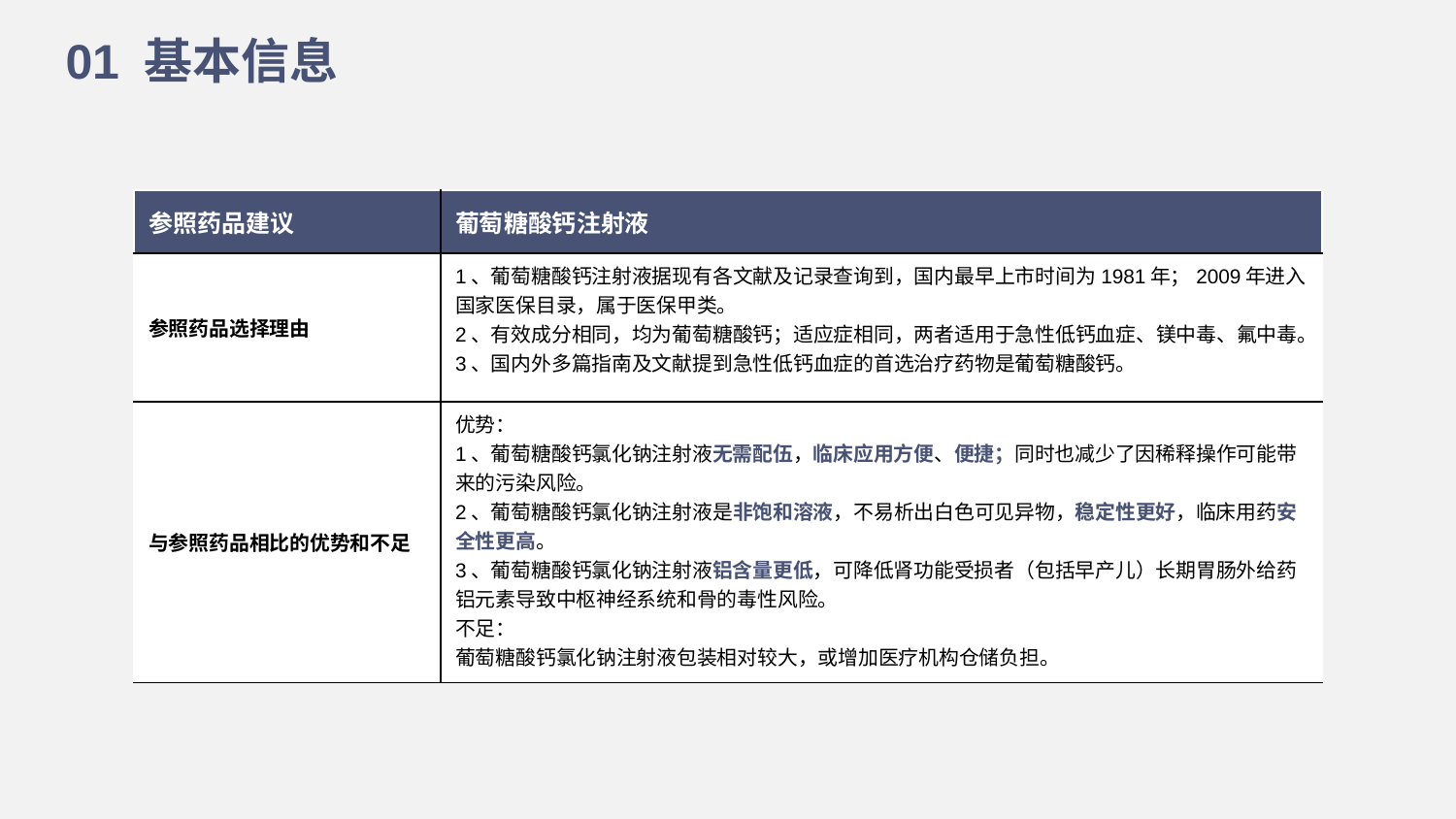

01 基本信息
| 参照药品建议 | 葡萄糖酸钙注射液 |
| --- | --- |
| 参照药品选择理由 | 1、葡萄糖酸钙注射液据现有各文献及记录查询到，国内最早上市时间为1981年；2009年进入国家医保目录，属于医保甲类。 2、有效成分相同，均为葡萄糖酸钙；适应症相同，两者适用于急性低钙血症、镁中毒、氟中毒。 3、国内外多篇指南及文献提到急性低钙血症的首选治疗药物是葡萄糖酸钙。 |
| 与参照药品相比的优势和不足 | 优势： 1、葡萄糖酸钙氯化钠注射液无需配伍，临床应用方便、便捷；同时也减少了因稀释操作可能带来的污染风险。 2、葡萄糖酸钙氯化钠注射液是非饱和溶液，不易析出白色可见异物，稳定性更好，临床用药安全性更高。 3、葡萄糖酸钙氯化钠注射液铝含量更低，可降低肾功能受损者（包括早产儿）长期胃肠外给药铝元素导致中枢神经系统和骨的毒性风险。 不足： 葡萄糖酸钙氯化钠注射液包装相对较大，或增加医疗机构仓储负担。 |